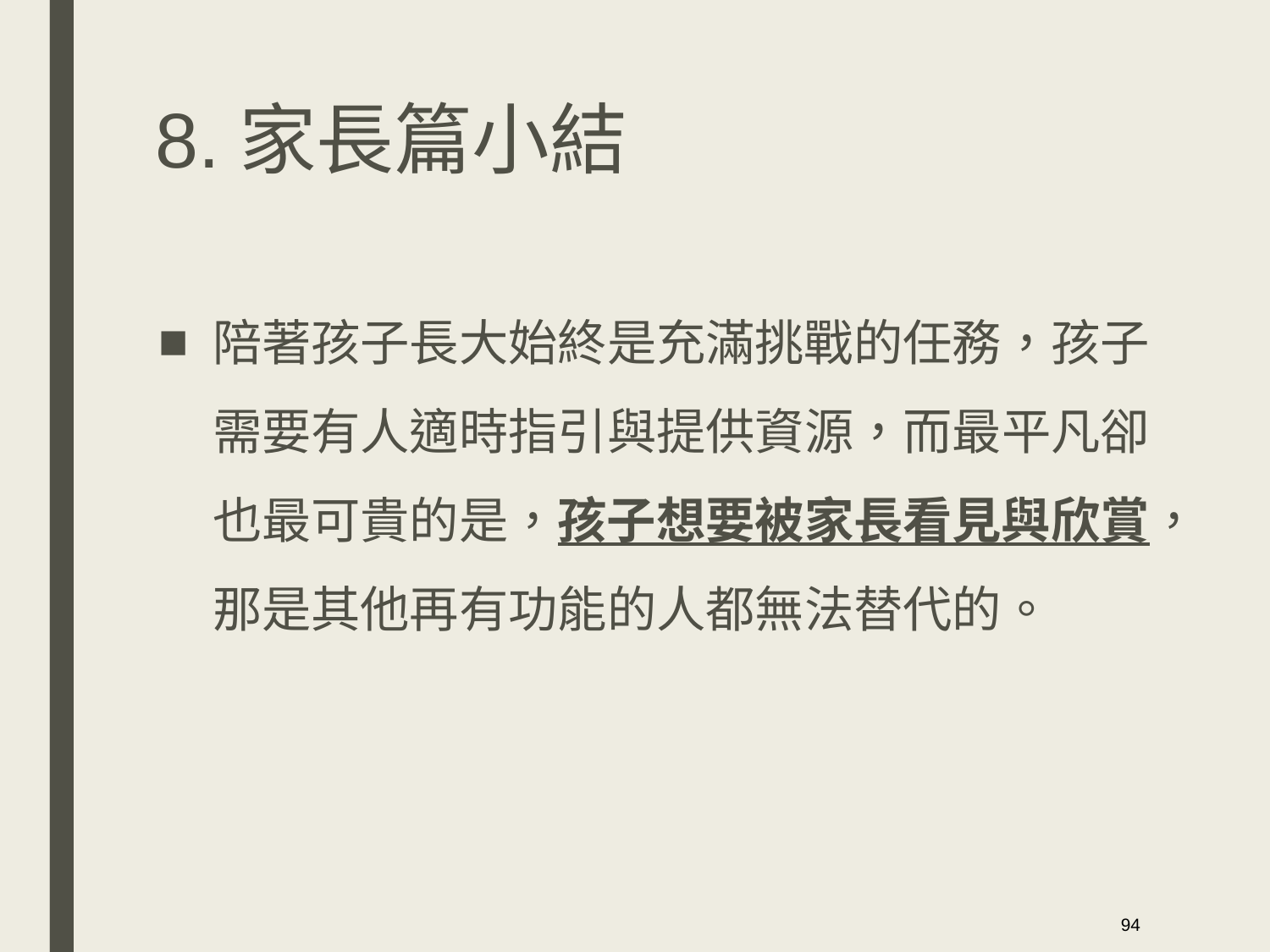

# 8.家長篇小結
陪著孩子長大始終是充滿挑戰的任務，孩子需要有人適時指引與提供資源，而最平凡卻也最可貴的是，孩子想要被家長看見與欣賞，那是其他再有功能的人都無法替代的。
94